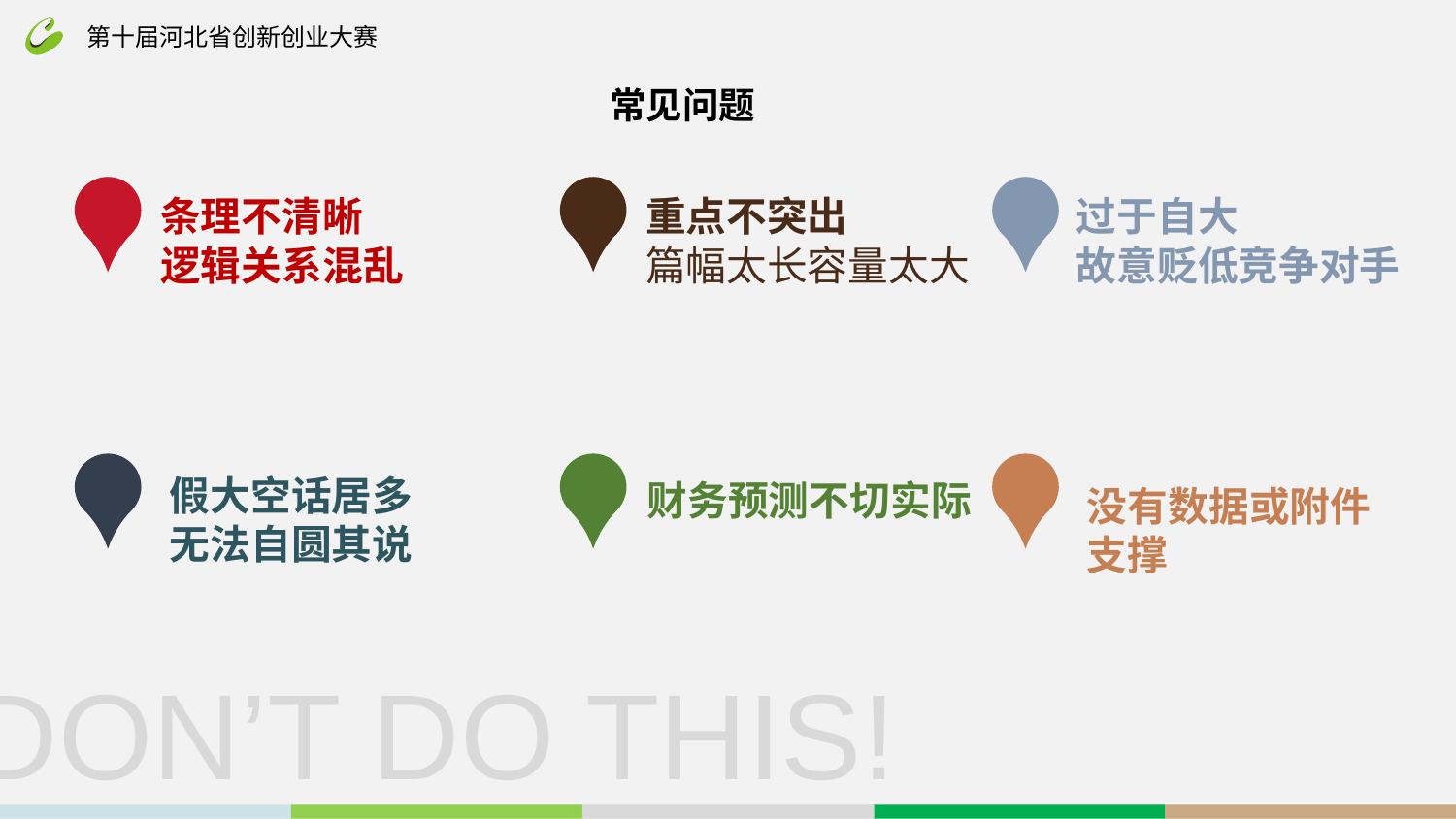

# 常见问题

条理不清晰
逻辑关系混乱
重点不突出
篇幅太长容量太大
过于自大
故意贬低竞争对手

假大空话居多
无法自圆其说
财务预测不切实际
没有数据或附件
支撑
DON’T DO THIS!